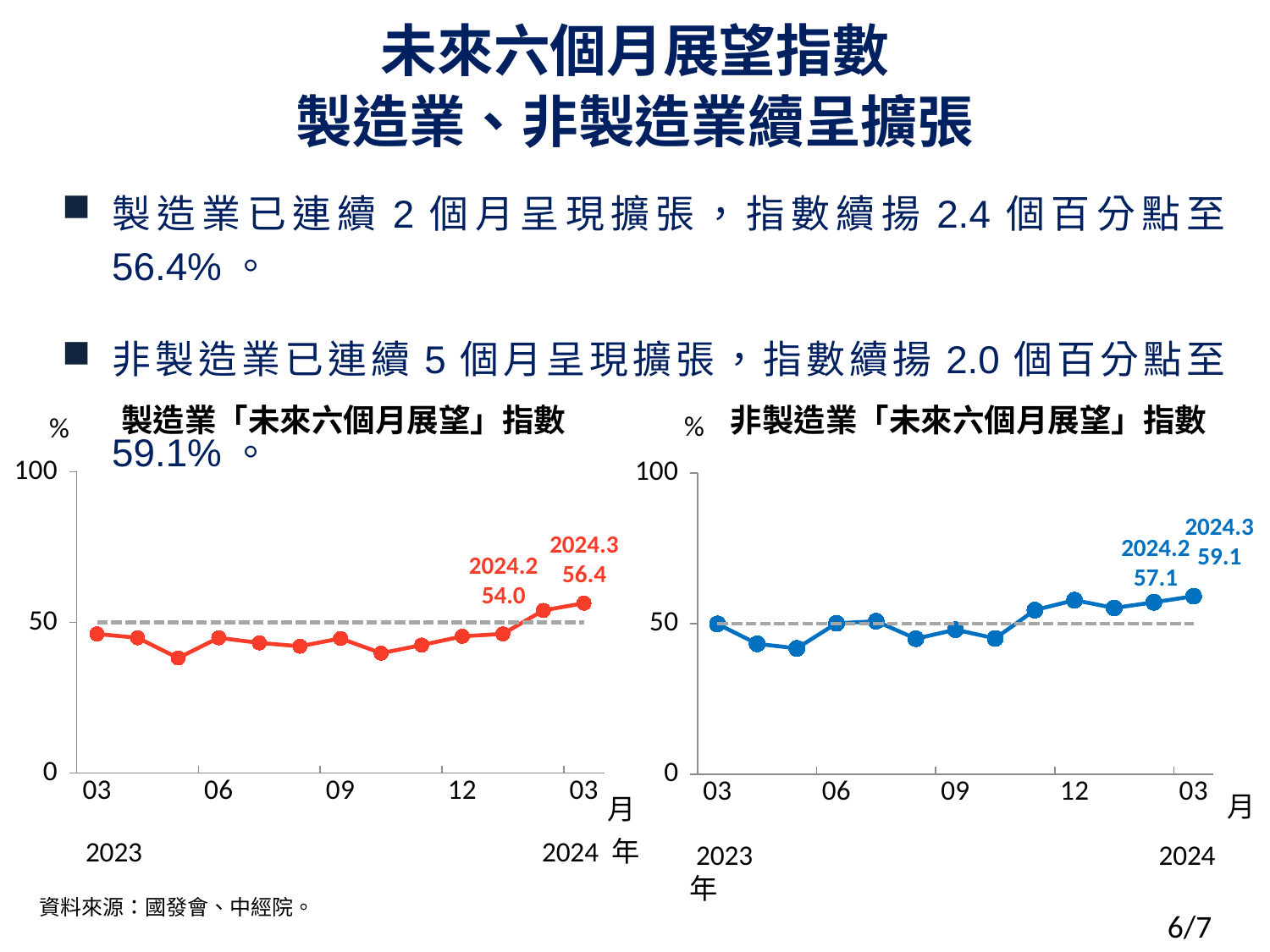

# 未來六個月展望指數 製造業、非製造業續呈擴張
製造業已連續2個月呈現擴張，指數續揚2.4個百分點至56.4%。
非製造業已連續5個月呈現擴張，指數續揚2.0個百分點至59.1%。
製造業「未來六個月展望」指數
非製造業「未來六個月展望」指數
     %
     %

### Chart

| Category | 未來六個月景氣狀況預期指數 | 欄1 |
|---|---|---|
| 44986 | 46.2 | 50.0 |
| 45017 | 44.9 | 50.0 |
| 45047 | 38.2 | 50.0 |
| 45078 | 44.9 | 50.0 |
| 45108 | 43.2 | 50.0 |
| 45139 | 42.1 | 50.0 |
| 45170 | 44.7 | 50.0 |
| 45200 | 39.8 | 50.0 |
| 45231 | 42.5 | 50.0 |
| 45261 | 45.4 | 50.0 |
| 45292 | 46.2 | 50.0 |
| 45323 | 54.0 | 50.0 |
| 45352 | 56.4 | 50.0 |

### Chart

| Category | 未來六個月景氣狀況預期指數 | 欄1 |
|---|---|---|
| 44986 | 49.9 | 50.0 |
| 45017 | 43.3 | 50.0 |
| 45047 | 41.8 | 50.0 |
| 45078 | 50.1 | 50.0 |
| 45108 | 50.8 | 50.0 |
| 45139 | 45.0 | 50.0 |
| 45170 | 48.0 | 50.0 |
| 45200 | 45.1 | 50.0 |
| 45231 | 54.5 | 50.0 |
| 45261 | 57.8 | 50.0 |
| 45292 | 55.2 | 50.0 |
| 45323 | 57.1 | 50.0 |
| 45352 | 59.1 | 50.0 |
2024.3
59.1
2024.3
56.4
2024.2
57.1
2024.2
54.0
月
月
      2023                                                               2024 年
 2023                                                                2024  年
資料來源：國發會、中經院。